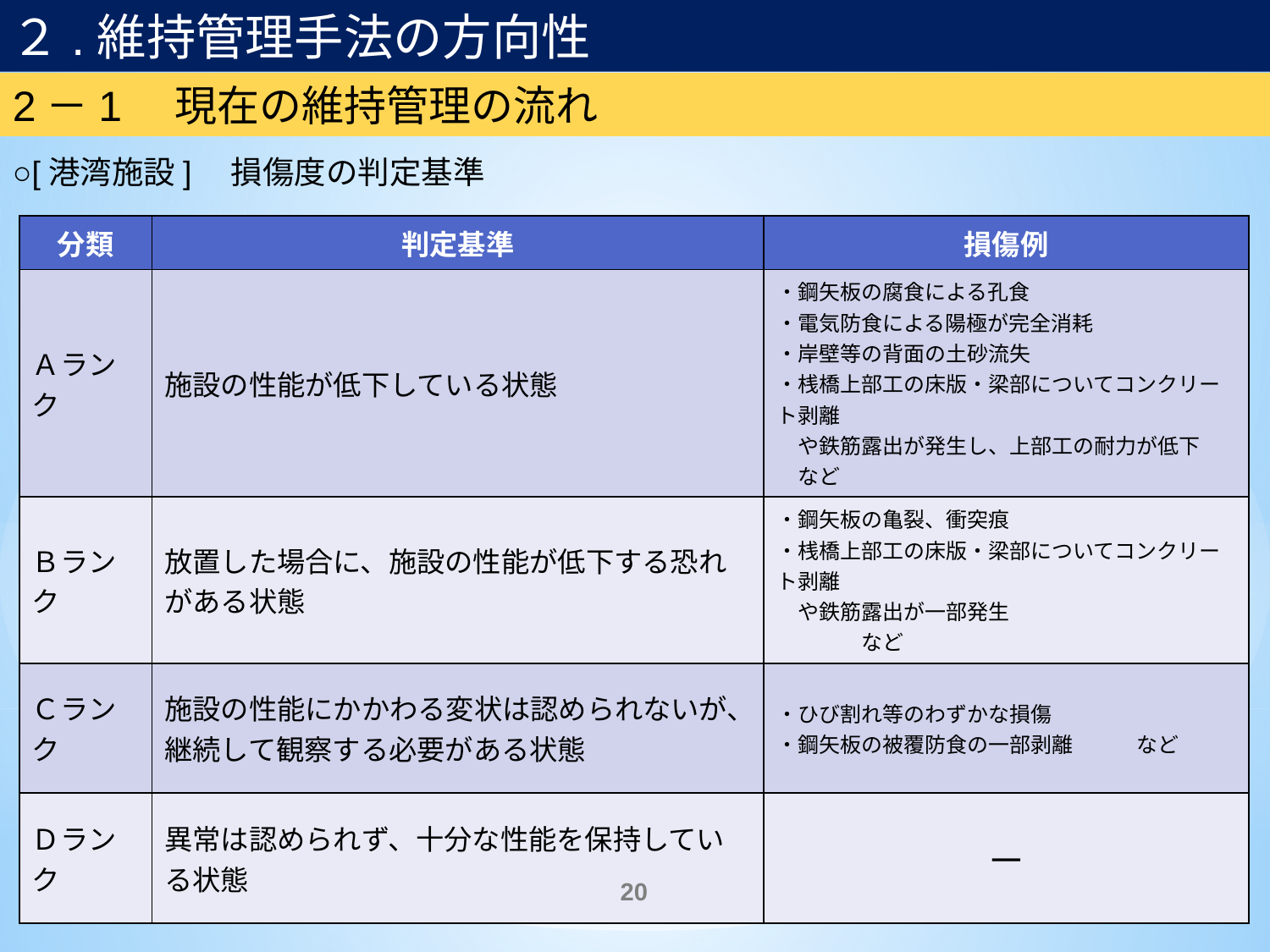

２.維持管理手法の方向性
2－1　現在の維持管理の流れ
○[港湾施設]　損傷度の判定基準
| 分類 | 判定基準 | 損傷例 |
| --- | --- | --- |
| Ａランク | 施設の性能が低下している状態 | ・鋼矢板の腐食による孔食 ・電気防食による陽極が完全消耗 ・岸壁等の背面の土砂流失 ・桟橋上部工の床版・梁部についてコンクリート剥離 　や鉄筋露出が発生し、上部工の耐力が低下　　など |
| Ｂランク | 放置した場合に、施設の性能が低下する恐れがある状態 | ・鋼矢板の亀裂、衝突痕 ・桟橋上部工の床版・梁部についてコンクリート剥離 　や鉄筋露出が一部発生　　　　　　　　　　　　　　など |
| Ｃランク | 施設の性能にかかわる変状は認められないが、継続して観察する必要がある状態 | ・ひび割れ等のわずかな損傷 ・鋼矢板の被覆防食の一部剥離　　　など |
| Ｄランク | 異常は認められず、十分な性能を保持している状態 | ― |
20